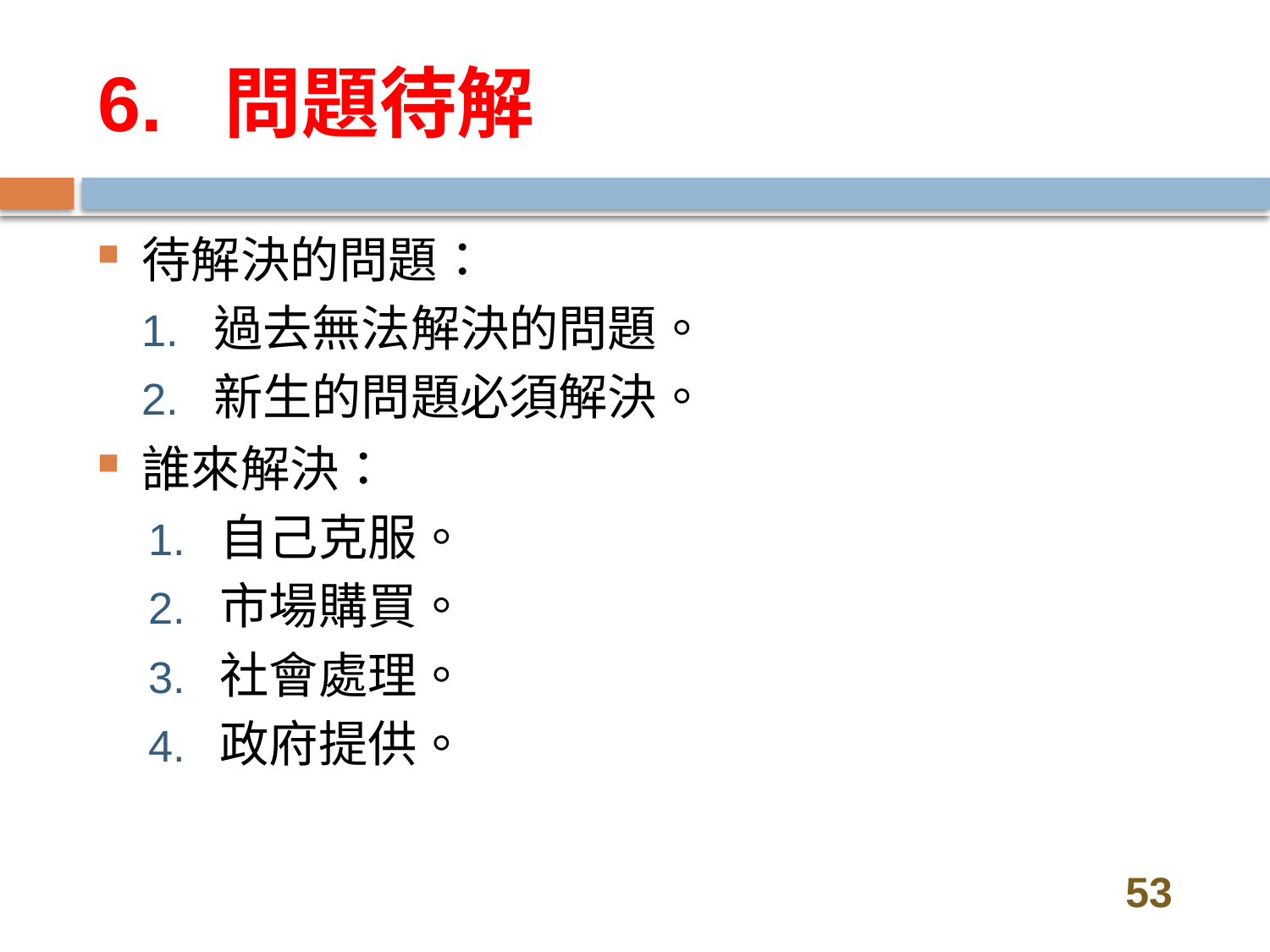

# 6.  問題待解
待解決的問題：
過去無法解決的問題。
新生的問題必須解決。
誰來解決：
自己克服。
市場購買。
社會處理。
政府提供。

53